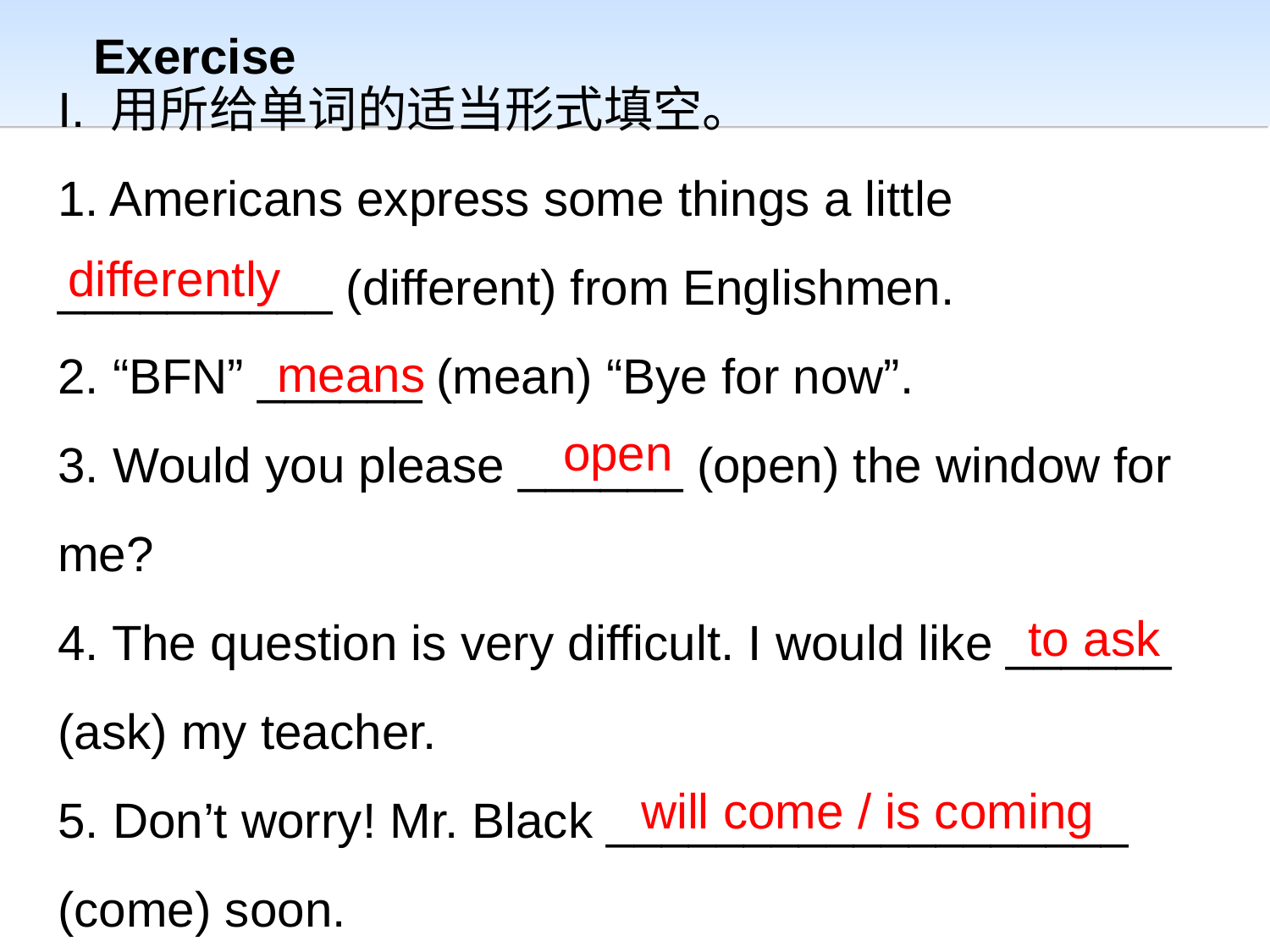

Exercise
I. 用所给单词的适当形式填空。
1. Americans express some things a little
__________ (different) from Englishmen.
2. “BFN” ______ (mean) “Bye for now”.
3. Would you please ______ (open) the window for me?
4. The question is very difficult. I would like ______ (ask) my teacher.
5. Don’t worry! Mr. Black ___________________ (come) soon.
differently
means
open
to ask
 will come / is coming